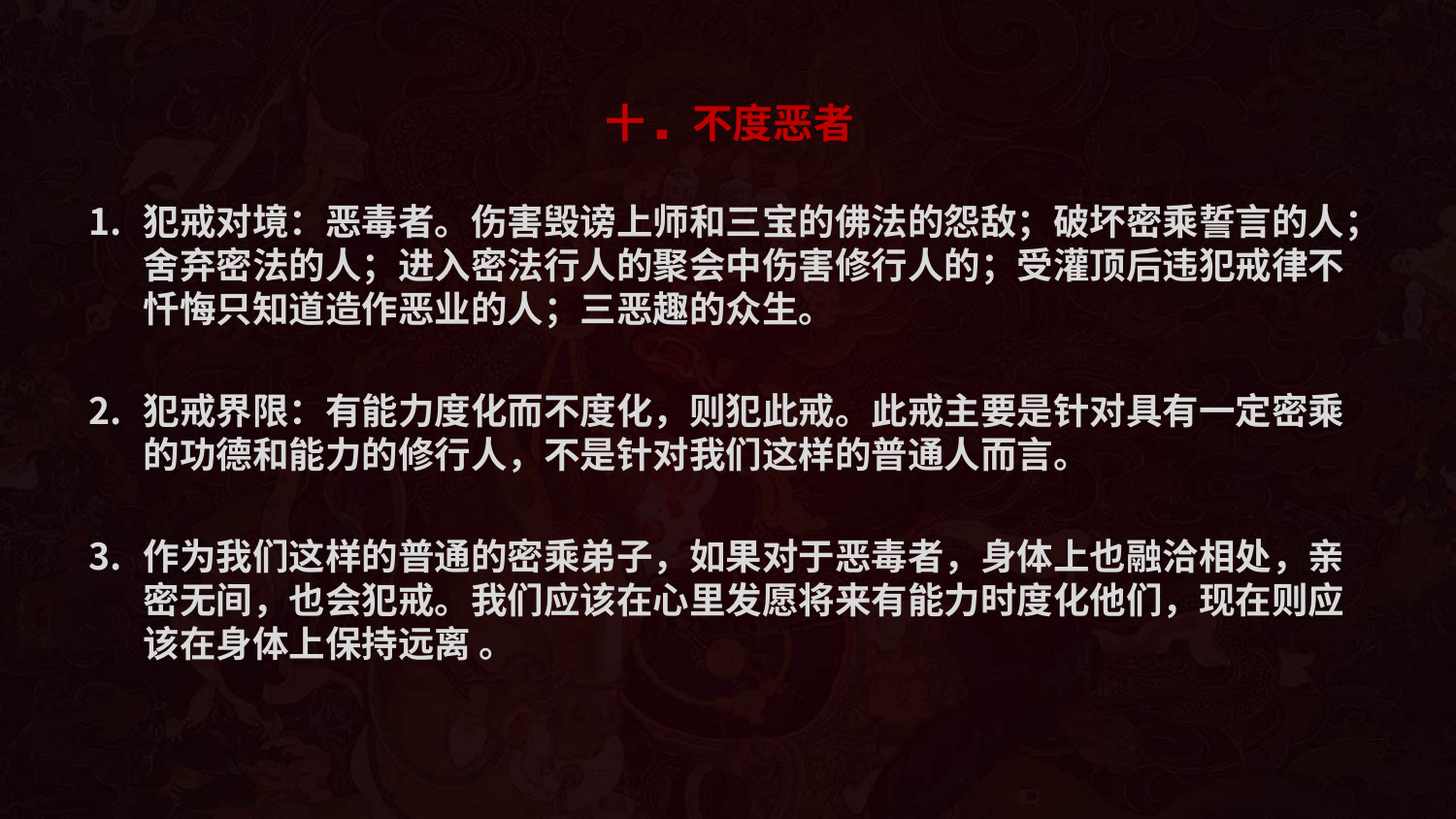

# 十. 不度恶者
犯戒对境：恶毒者。伤害毁谤上师和三宝的佛法的怨敌；破坏密乘誓言的人；舍弃密法的人；进入密法行人的聚会中伤害修行人的；受灌顶后违犯戒律不忏悔只知道造作恶业的人；三恶趣的众生。

犯戒界限：有能力度化而不度化，则犯此戒。此戒主要是针对具有一定密乘的功德和能力的修行人，不是针对我们这样的普通人而言。

作为我们这样的普通的密乘弟子，如果对于恶毒者，身体上也融洽相处，亲密无间，也会犯戒。我们应该在心里发愿将来有能力时度化他们，现在则应该在身体上保持远离 。